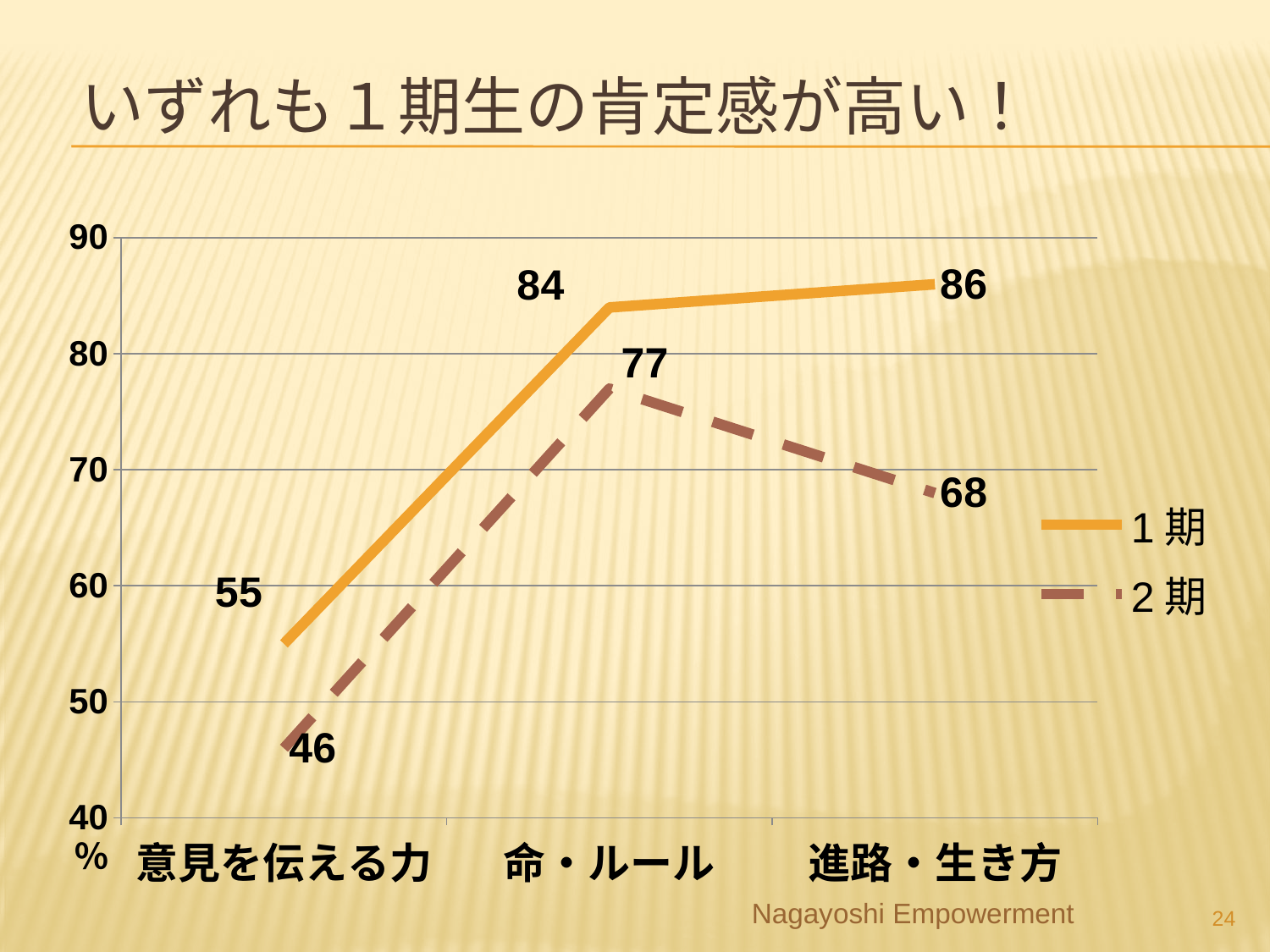

# いずれも１期生の肯定感が高い！

### Chart

| Category | 1期 | 2期 |
|---|---|---|
| 意見を伝える力 | 55.0 | 46.0 |
| 命・ルール | 84.0 | 77.0 |
| 進路・生き方 | 86.0 | 68.0 |
24